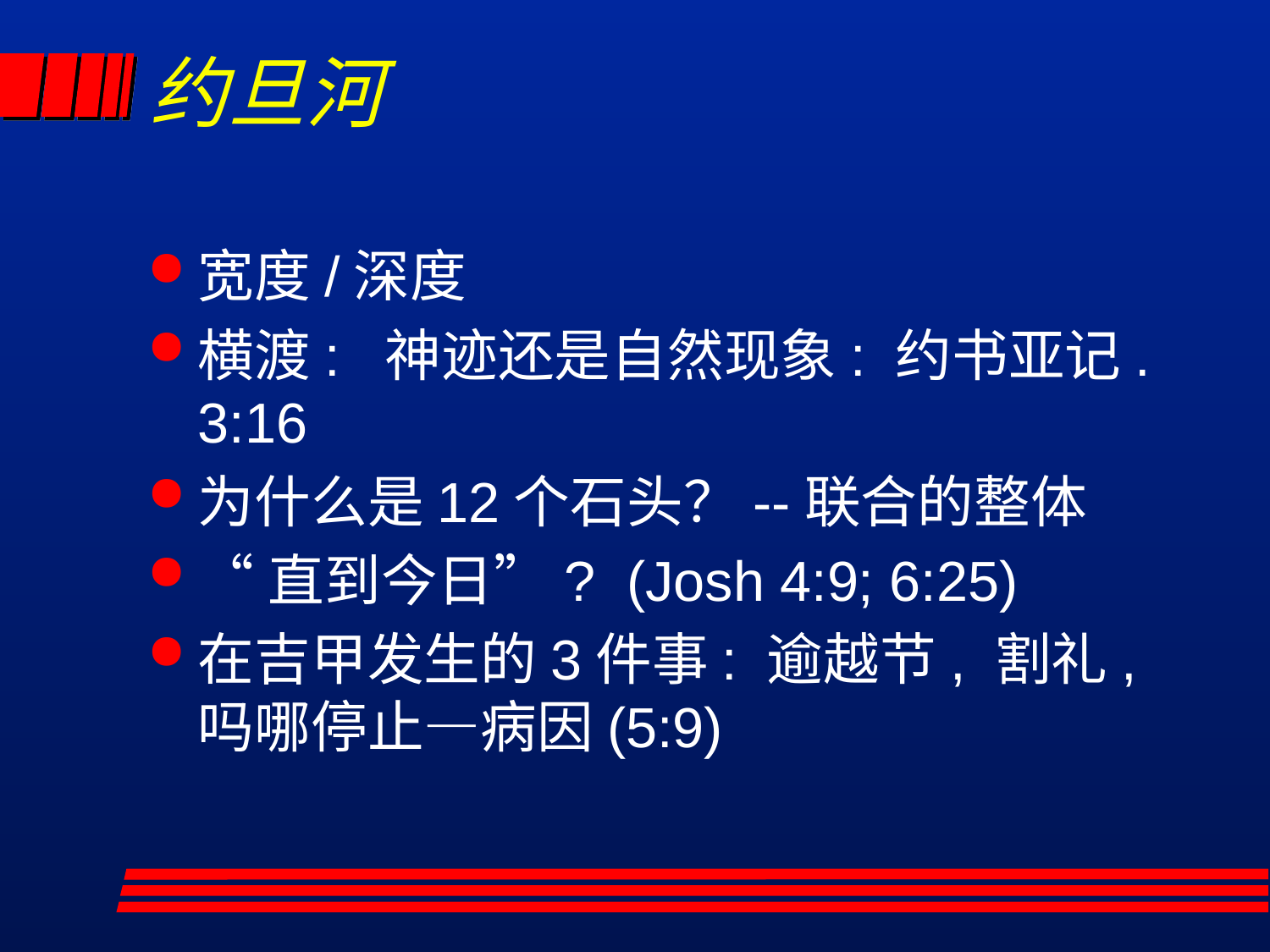

# 约旦河
宽度/深度
横渡:  神迹还是自然现象: 约书亚记. 3:16
为什么是12个石头？--联合的整体
“直到今日”?  (Josh 4:9; 6:25)
在吉甲发生的3件事: 逾越节, 割礼, 吗哪停止—病因(5:9)